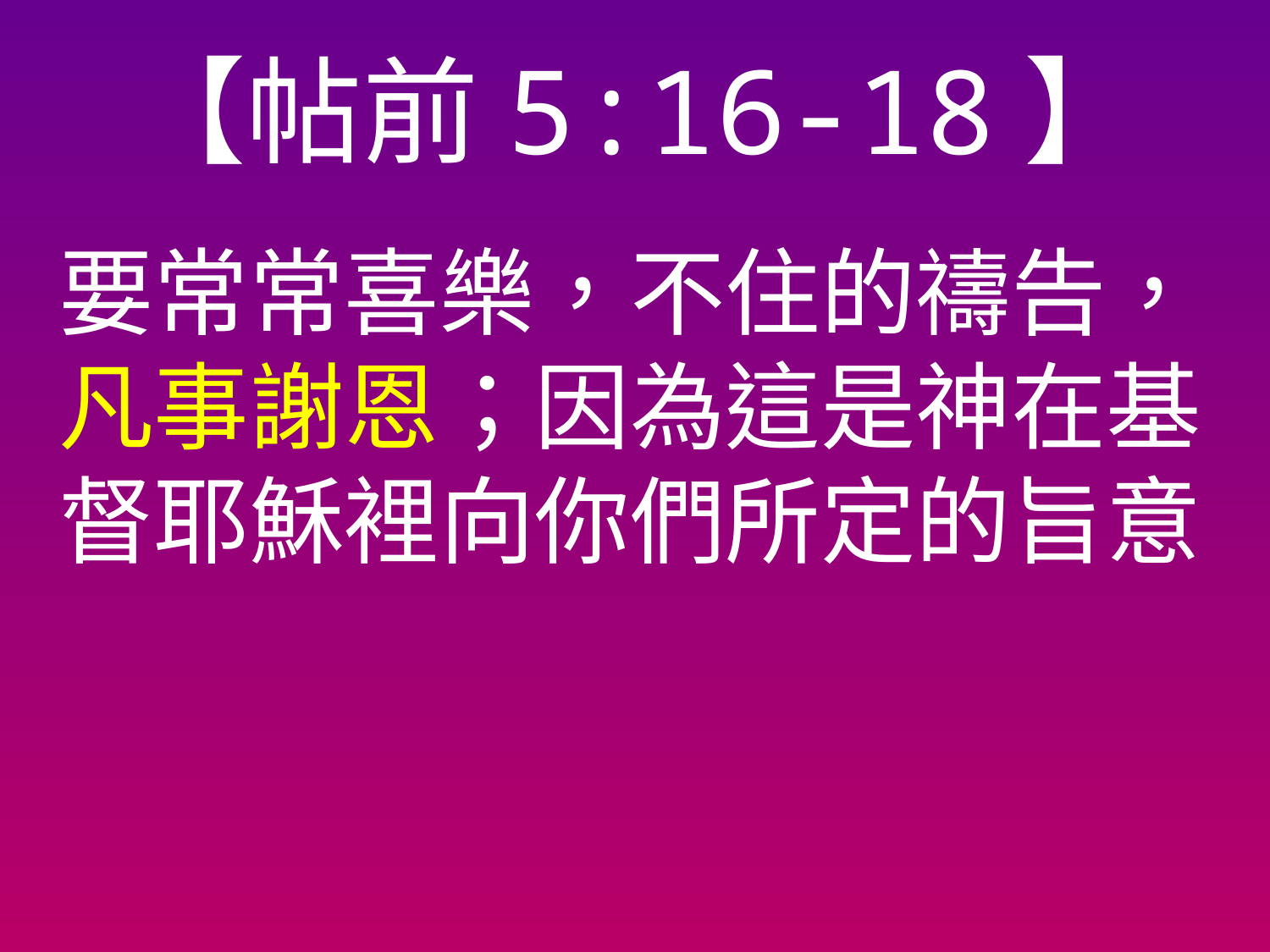

# 【帖前5:16-18】
要常常喜樂，不住的禱告，凡事謝恩；因為這是神在基督耶穌裡向你們所定的旨意